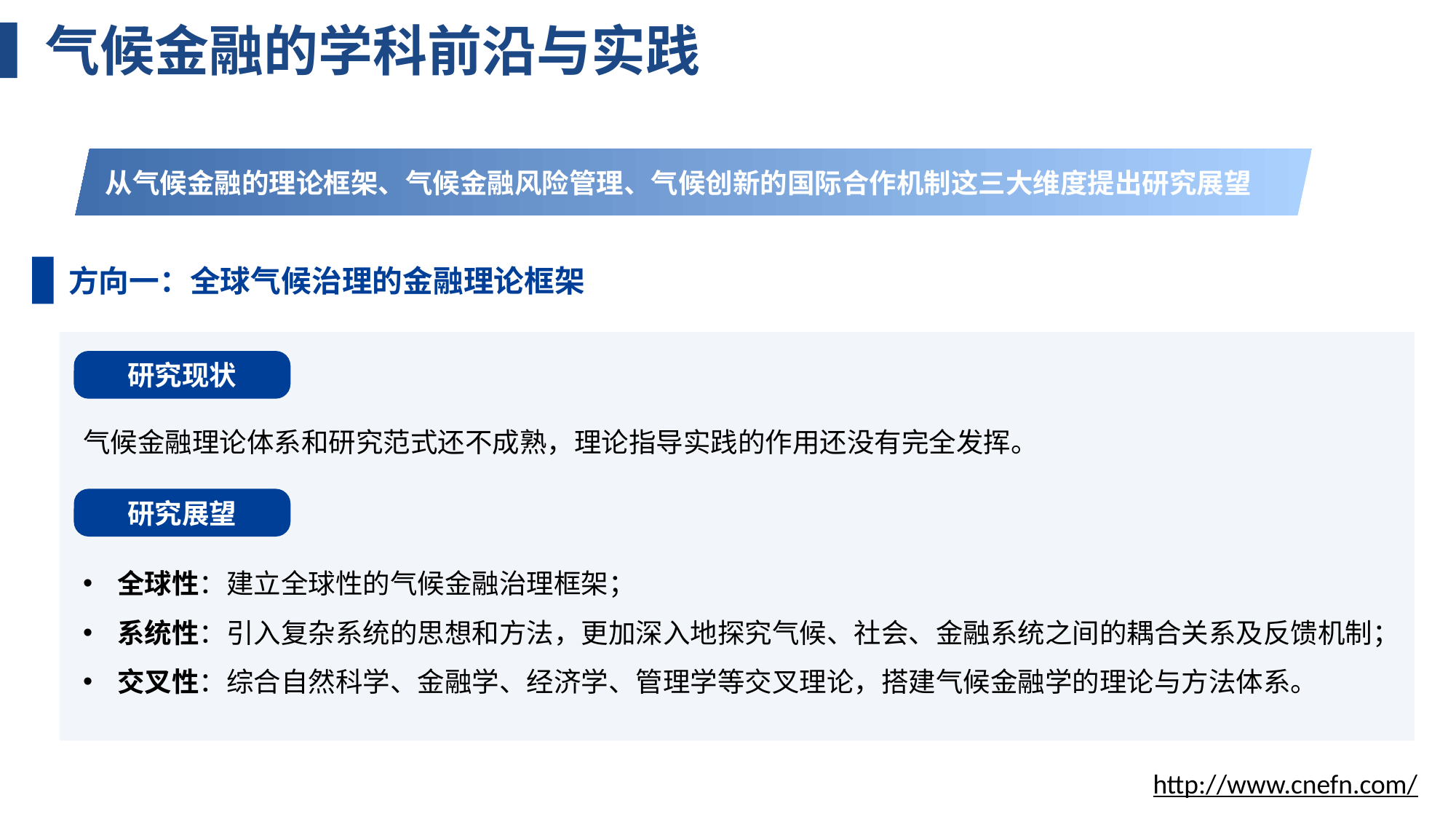

# 气候金融的学科前沿与实践

从气候金融的理论框架、气候金融风险管理、气候创新的国际合作机制这三大维度提出研究展望
方向一：全球气候治理的金融理论框架

研究现状
气候金融理论体系和研究范式还不成熟，理论指导实践的作用还没有完全发挥。
研究展望
全球性：建立全球性的气候金融治理框架；
系统性：引入复杂系统的思想和方法，更加深入地探究气候、社会、金融系统之间的耦合关系及反馈机制；
交叉性：综合自然科学、金融学、经济学、管理学等交叉理论，搭建气候金融学的理论与方法体系。